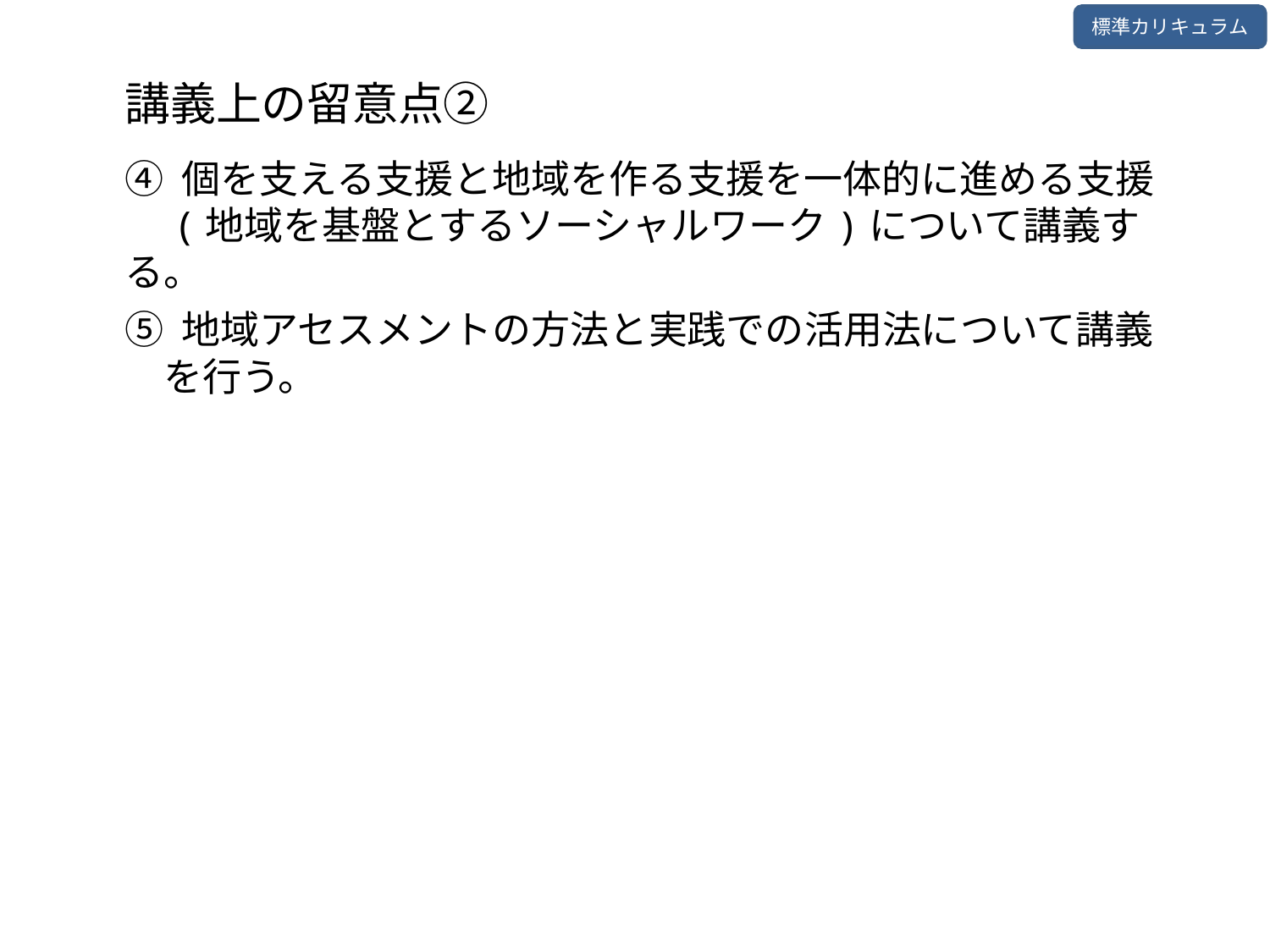

標準カリキュラム
講義上の留意点②

④ 個を支える支援と地域を作る支援を一体的に進める支援
　(地域を基盤とするソーシャルワーク)について講義する。

⑤ 地域アセスメントの方法と実践での活用法について講義
　を行う。